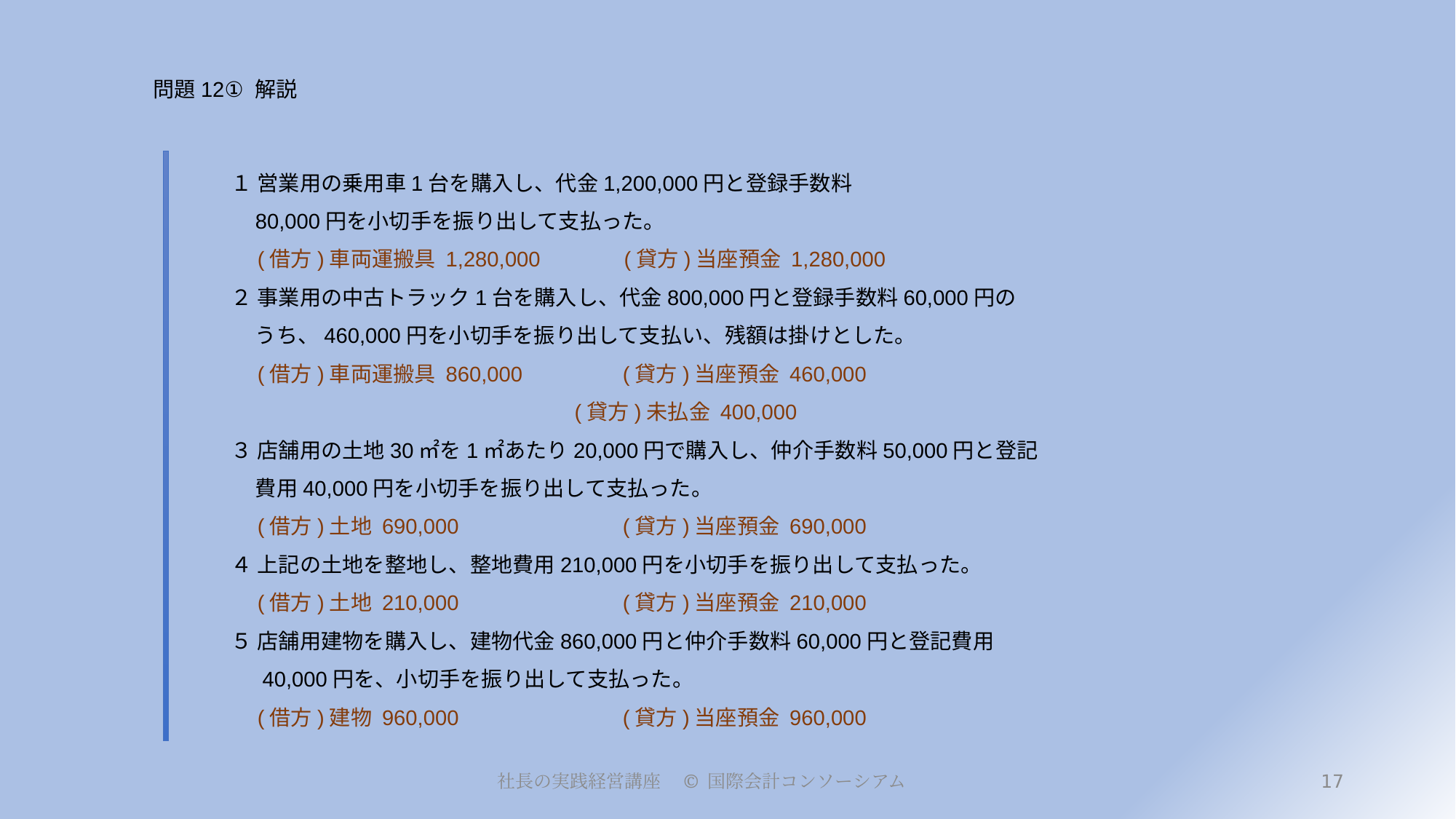

# 問題12① 解説

１ 営業用の乗用車1台を購入し、代金1,200,000円と登録手数料
    80,000円を小切手を振り出して支払った。
　(借方)車両運搬具 1,280,000　　　  (貸方)当座預金 1,280,000
２ 事業用の中古トラック1台を購入し、代金800,000円と登録手数料60,000円の
    うち、460,000円を小切手を振り出して支払い、残額は掛けとした。
　(借方)車両運搬具 860,000　 　　　(貸方)当座預金 460,000
　　　　　　　　　　　 　　　　   (貸方)未払金 400,000
３ 店舗用の土地30㎡を1㎡あたり20,000円で購入し、仲介手数料50,000円と登記
    費用40,000円を小切手を振り出して支払った。
　(借方)土地 690,000　 　　　　　　(貸方)当座預金 690,000
４ 上記の土地を整地し、整地費用210,000円を小切手を振り出して支払った。
　(借方)土地 210,000　　　　　　　 (貸方)当座預金 210,000
５ 店舗用建物を購入し、建物代金860,000円と仲介手数料60,000円と登記費用
　 40,000円を、小切手を振り出して支払った。
　(借方)建物 960,000　 　　　　　　(貸方)当座預金 960,000
17
社長の実践経営講座　© 国際会計コンソーシアム